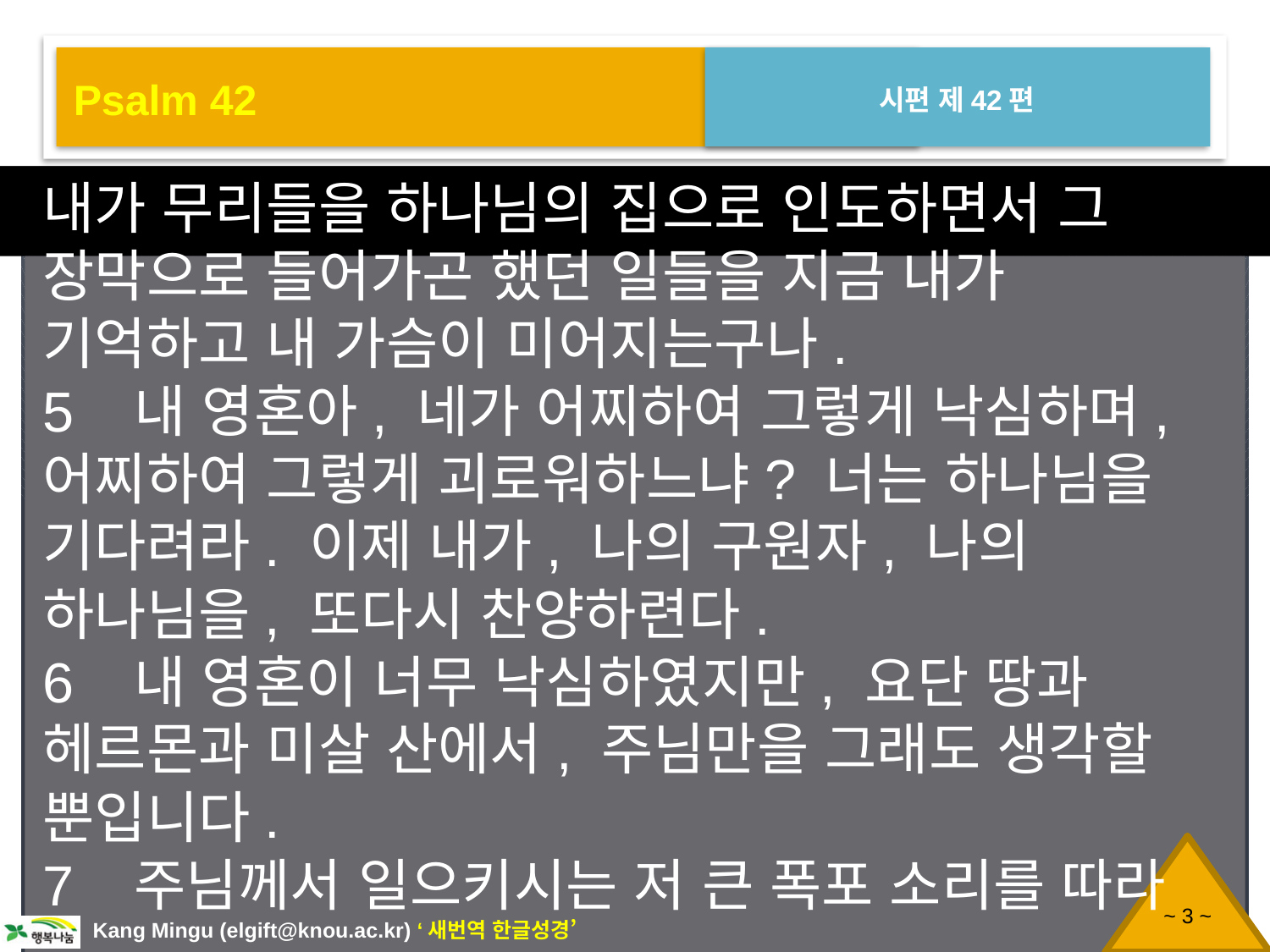

Psalm 42
시편 제42편
내가 무리들을 하나님의 집으로 인도하면서 그 장막으로 들어가곤 했던 일들을 지금 내가 기억하고 내 가슴이 미어지는구나.
5   내 영혼아, 네가 어찌하여 그렇게 낙심하며, 어찌하여 그렇게 괴로워하느냐? 너는 하나님을 기다려라. 이제 내가, 나의 구원자, 나의 하나님을, 또다시 찬양하련다.
6   내 영혼이 너무 낙심하였지만, 요단 땅과 헤르몬과 미살 산에서, 주님만을 그래도 생각할 뿐입니다.
7   주님께서 일으키시는 저 큰 폭포 소리를 따라